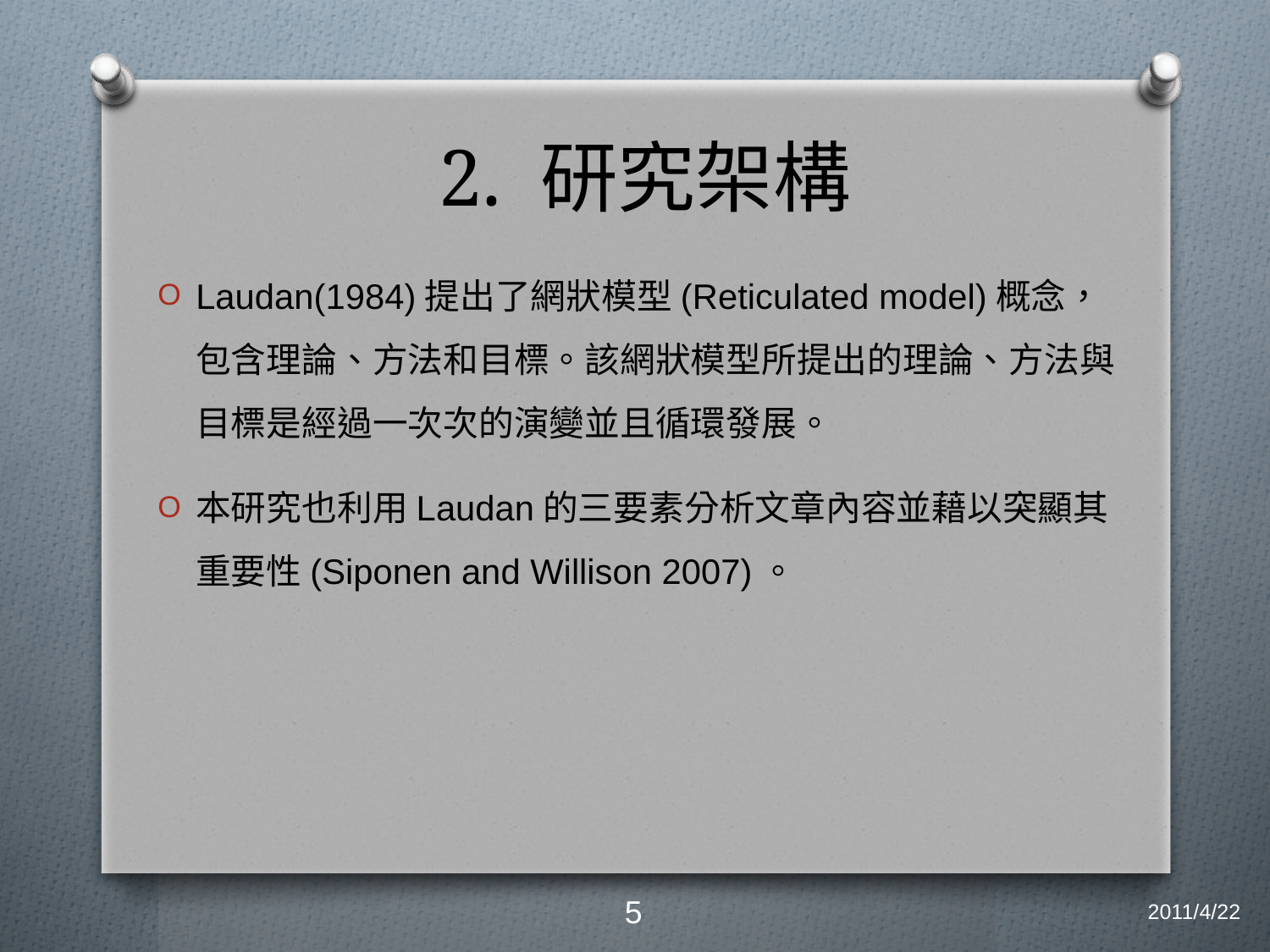

# 2. 研究架構
Laudan(1984)提出了網狀模型(Reticulated model)概念，包含理論、方法和目標。該網狀模型所提出的理論、方法與目標是經過一次次的演變並且循環發展。
本研究也利用Laudan的三要素分析文章內容並藉以突顯其重要性(Siponen and Willison 2007)。
5
2011/4/22